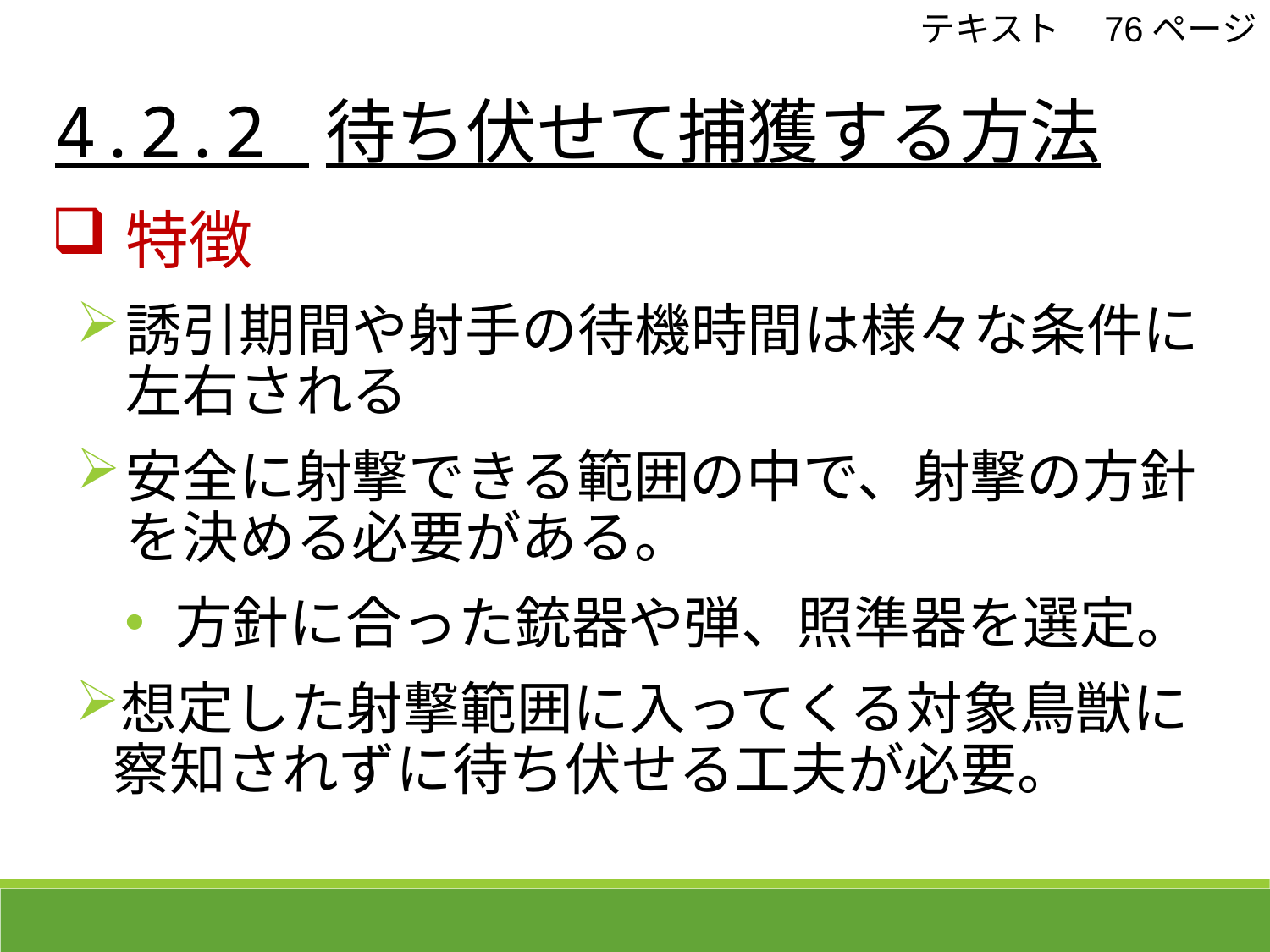

4.2.2 待ち伏せて捕獲する方法
テキスト　76ページ
特徴
誘引期間や射手の待機時間は様々な条件に左右される
安全に射撃できる範囲の中で、射撃の方針を決める必要がある。
方針に合った銃器や弾、照準器を選定。
想定した射撃範囲に入ってくる対象鳥獣に察知されずに待ち伏せる工夫が必要。